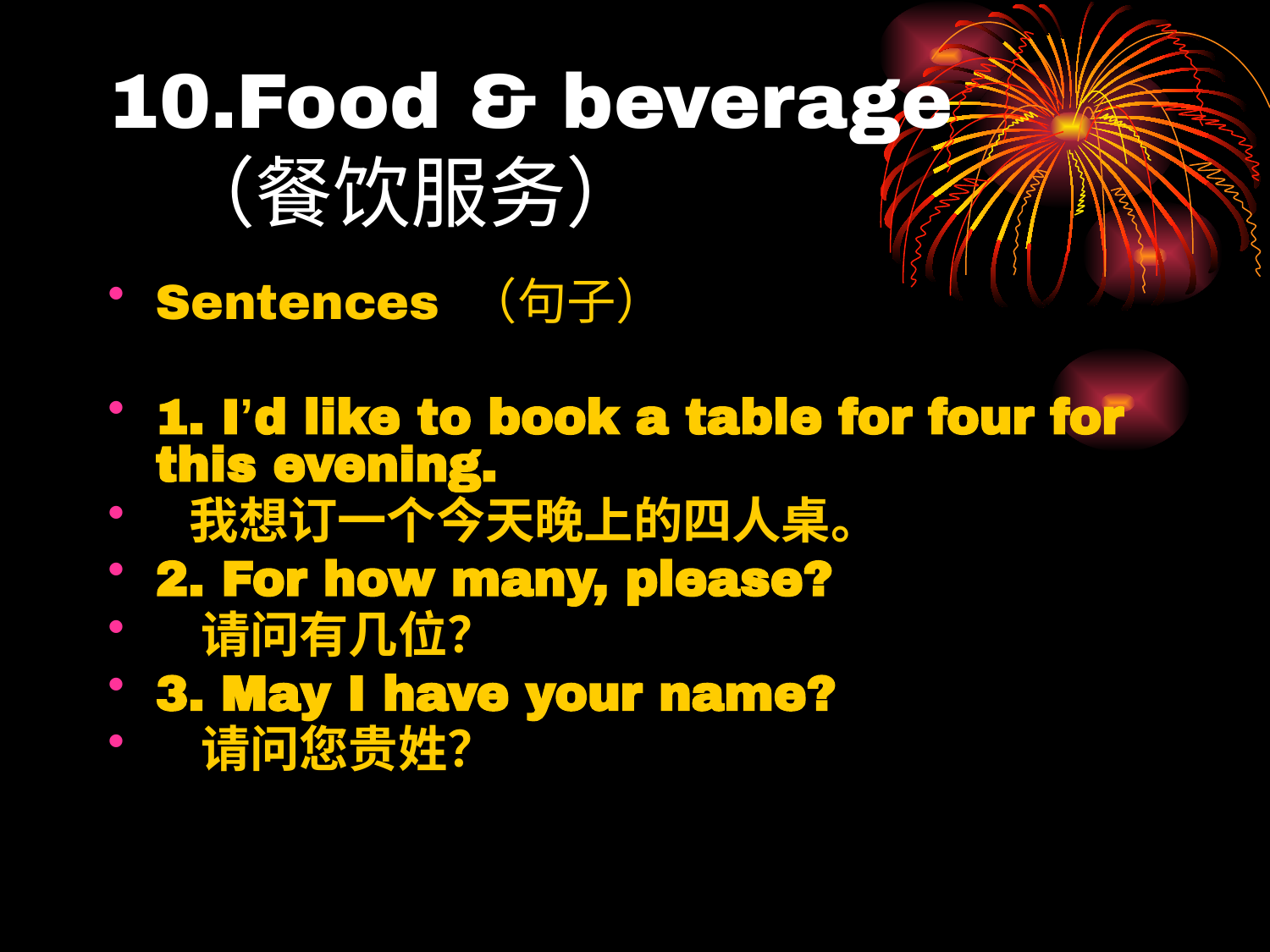

10.Food & beverage
  （餐饮服务）
Sentences （句子）

1. I’d like to book a table for four for this evening.
  我想订一个今天晚上的四人桌。
2. For how many, please?
   请问有几位？
3. May I have your name?
   请问您贵姓？